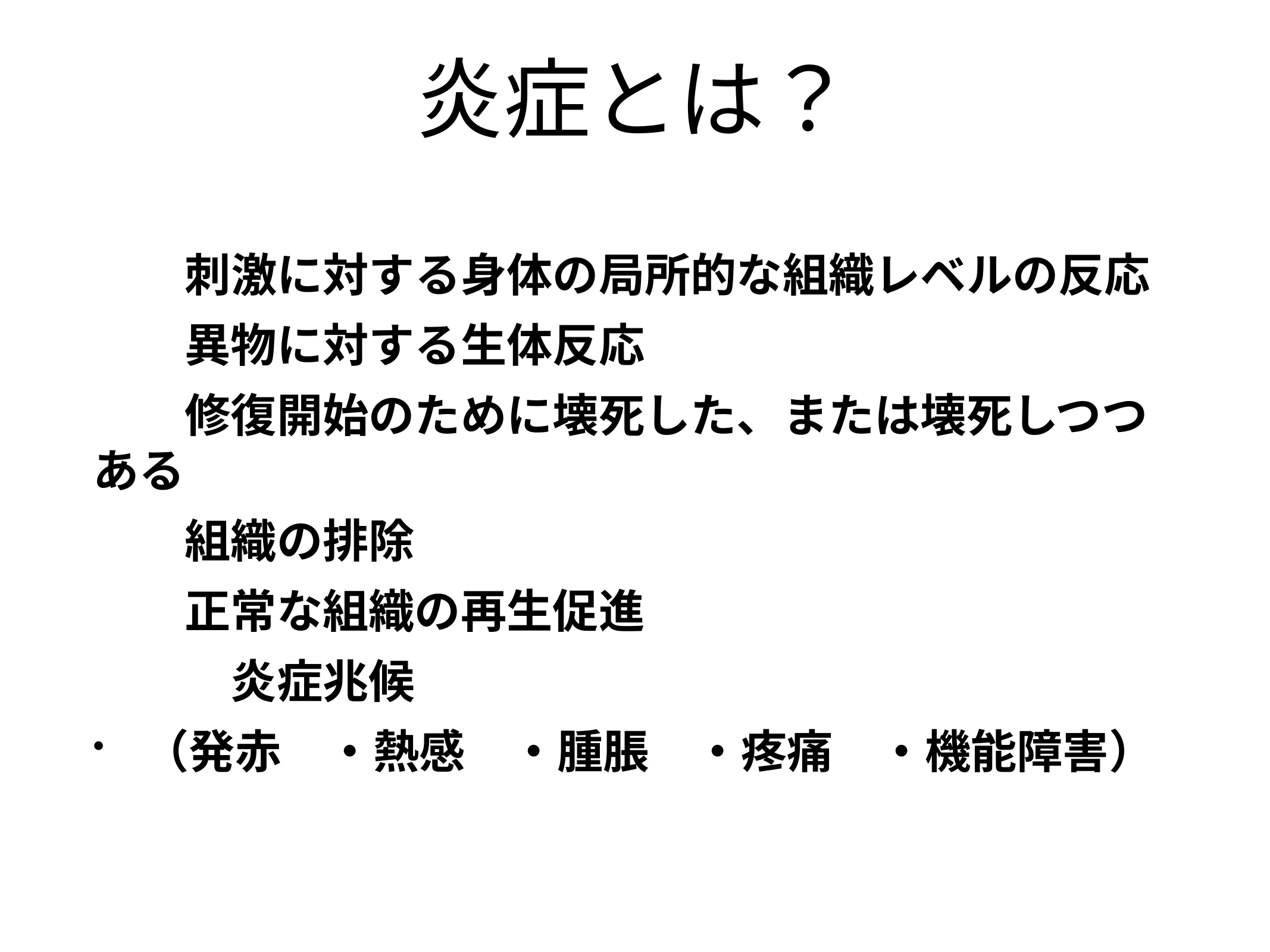

# 炎症とは？

　　刺激に対する身体の局所的な組織レベルの反応
　　異物に対する生体反応
　　修復開始のために壊死した、または壊死しつつある
　　組織の排除
　　正常な組織の再生促進
　　　炎症兆候
（発赤　・熱感　・腫脹　・疼痛　・機能障害）